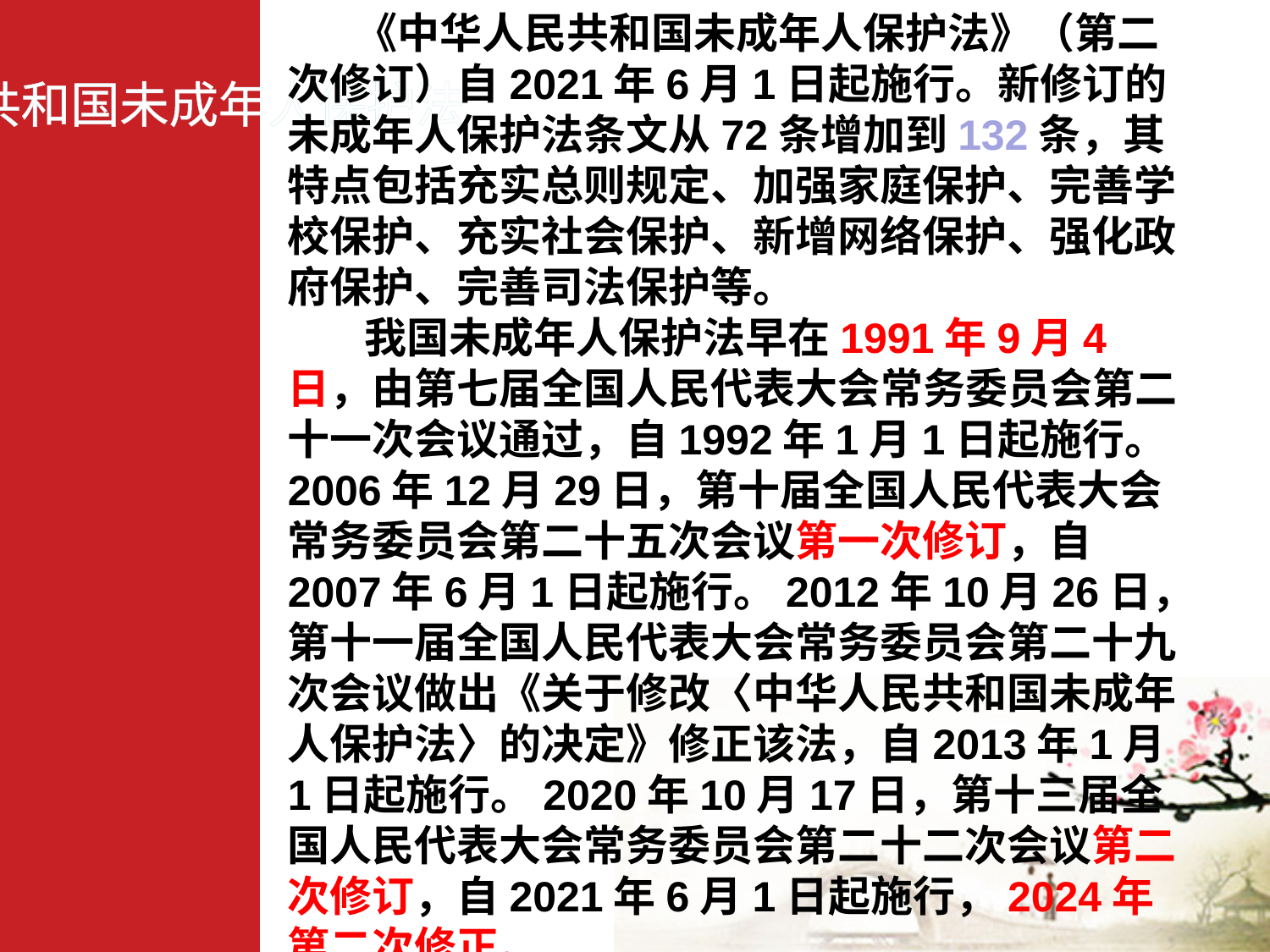

《中华人民共和国未成年人保护法》（第二次修订）自2021年6月1日起施行。新修订的未成年人保护法条文从72条增加到132条，其特点包括充实总则规定、加强家庭保护、完善学校保护、充实社会保护、新增网络保护、强化政府保护、完善司法保护等。
       我国未成年人保护法早在1991年9月4日，由第七届全国人民代表大会常务委员会第二十一次会议通过，自1992年1月1日起施行。2006年12月29日，第十届全国人民代表大会常务委员会第二十五次会议第一次修订，自2007年6月1日起施行。2012年10月26日，第十一届全国人民代表大会常务委员会第二十九次会议做出《关于修改〈中华人民共和国未成年人保护法〉的决定》修正该法，自2013年1月1日起施行。2020年10月17日，第十三届全国人民代表大会常务委员会第二十二次会议第二次修订，自2021年6月1日起施行，2024年第二次修正。
中华人民共和国未成年人保护法